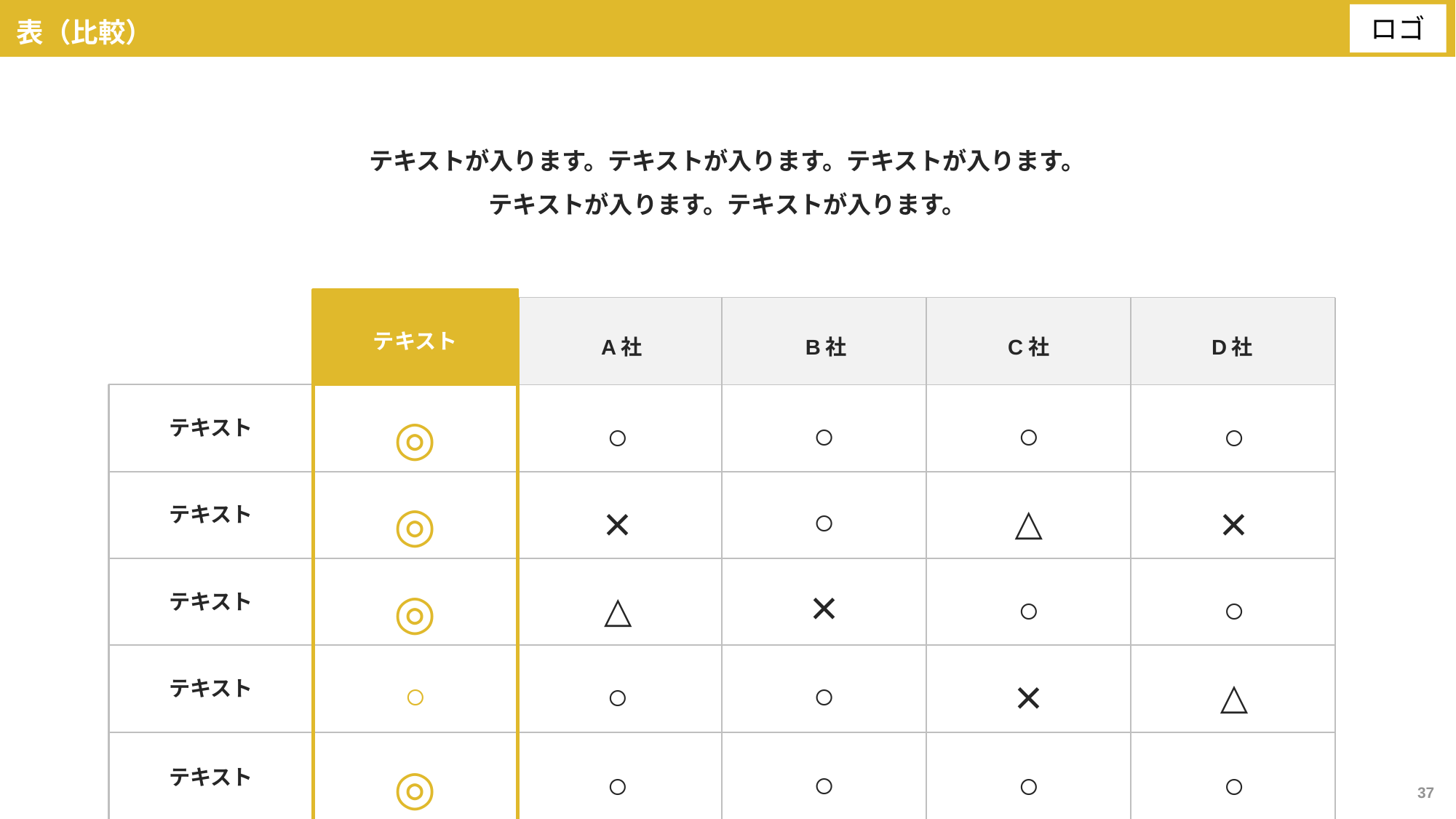

# 表（比較）
テキストが入ります。テキストが入ります。テキストが入ります。
テキストが入ります。テキストが入ります。

テキスト
A社
B社
C社
D社
◎
○
○
○
○
テキスト
×
×
◎
○
△
テキスト
×
◎
○
△
○
テキスト
×
○
○
○
△
テキスト
◎
○
○
○
○
テキスト
37